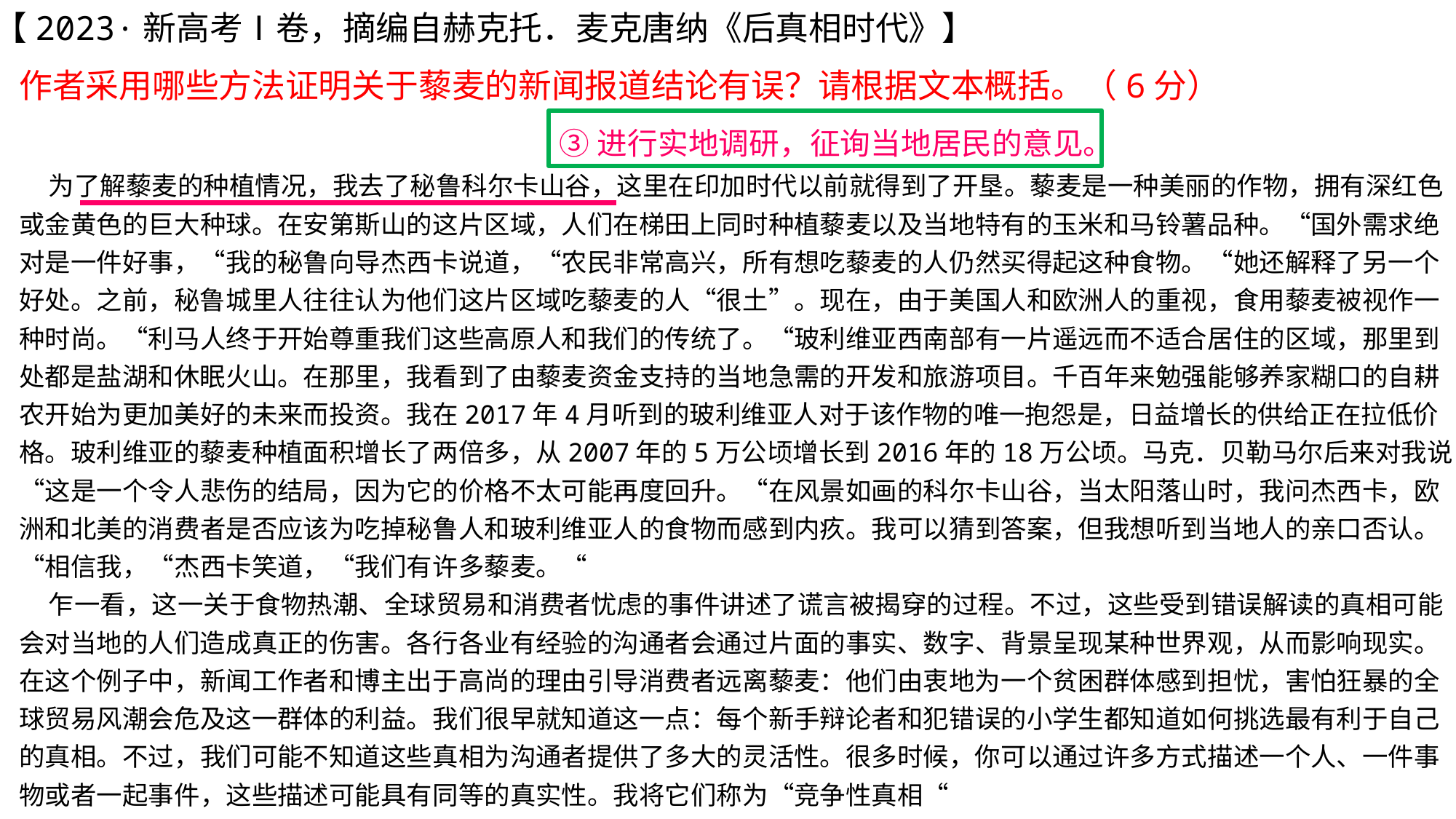

【2023·新高考Ⅰ卷，摘编自赫克托．麦克唐纳《后真相时代》】
作者采用哪些方法证明关于藜麦的新闻报道结论有误？请根据文本概括。（6分）
③进行实地调研，征询当地居民的意见。
    为了解藜麦的种植情况，我去了秘鲁科尔卡山谷，这里在印加时代以前就得到了开垦。藜麦是一种美丽的作物，拥有深红色或金黄色的巨大种球。在安第斯山的这片区域，人们在梯田上同时种植藜麦以及当地特有的玉米和马铃薯品种。“国外需求绝对是一件好事，“我的秘鲁向导杰西卡说道，“农民非常高兴，所有想吃藜麦的人仍然买得起这种食物。“她还解释了另一个好处。之前，秘鲁城里人往往认为他们这片区域吃藜麦的人“很土”。现在，由于美国人和欧洲人的重视，食用藜麦被视作一种时尚。“利马人终于开始尊重我们这些高原人和我们的传统了。“玻利维亚西南部有一片遥远而不适合居住的区域，那里到处都是盐湖和休眠火山。在那里，我看到了由藜麦资金支持的当地急需的开发和旅游项目。千百年来勉强能够养家糊口的自耕农开始为更加美好的未来而投资。我在2017年4月听到的玻利维亚人对于该作物的唯一抱怨是，日益增长的供给正在拉低价格。玻利维亚的藜麦种植面积增长了两倍多，从2007年的5万公顷增长到2016年的18万公顷。马克．贝勒马尔后来对我说：“这是一个令人悲伤的结局，因为它的价格不太可能再度回升。“在风景如画的科尔卡山谷，当太阳落山时，我问杰西卡，欧洲和北美的消费者是否应该为吃掉秘鲁人和玻利维亚人的食物而感到内疚。我可以猜到答案，但我想听到当地人的亲口否认。“相信我，“杰西卡笑道，“我们有许多藜麦。“
    乍一看，这一关于食物热潮、全球贸易和消费者忧虑的事件讲述了谎言被揭穿的过程。不过，这些受到错误解读的真相可能会对当地的人们造成真正的伤害。各行各业有经验的沟通者会通过片面的事实、数字、背景呈现某种世界观，从而影响现实。在这个例子中，新闻工作者和博主出于高尚的理由引导消费者远离藜麦：他们由衷地为一个贫困群体感到担忧，害怕狂暴的全球贸易风潮会危及这一群体的利益。我们很早就知道这一点：每个新手辩论者和犯错误的小学生都知道如何挑选最有利于自己的真相。不过，我们可能不知道这些真相为沟通者提供了多大的灵活性。很多时候，你可以通过许多方式描述一个人、一件事物或者一起事件，这些描述可能具有同等的真实性。我将它们称为“竞争性真相“